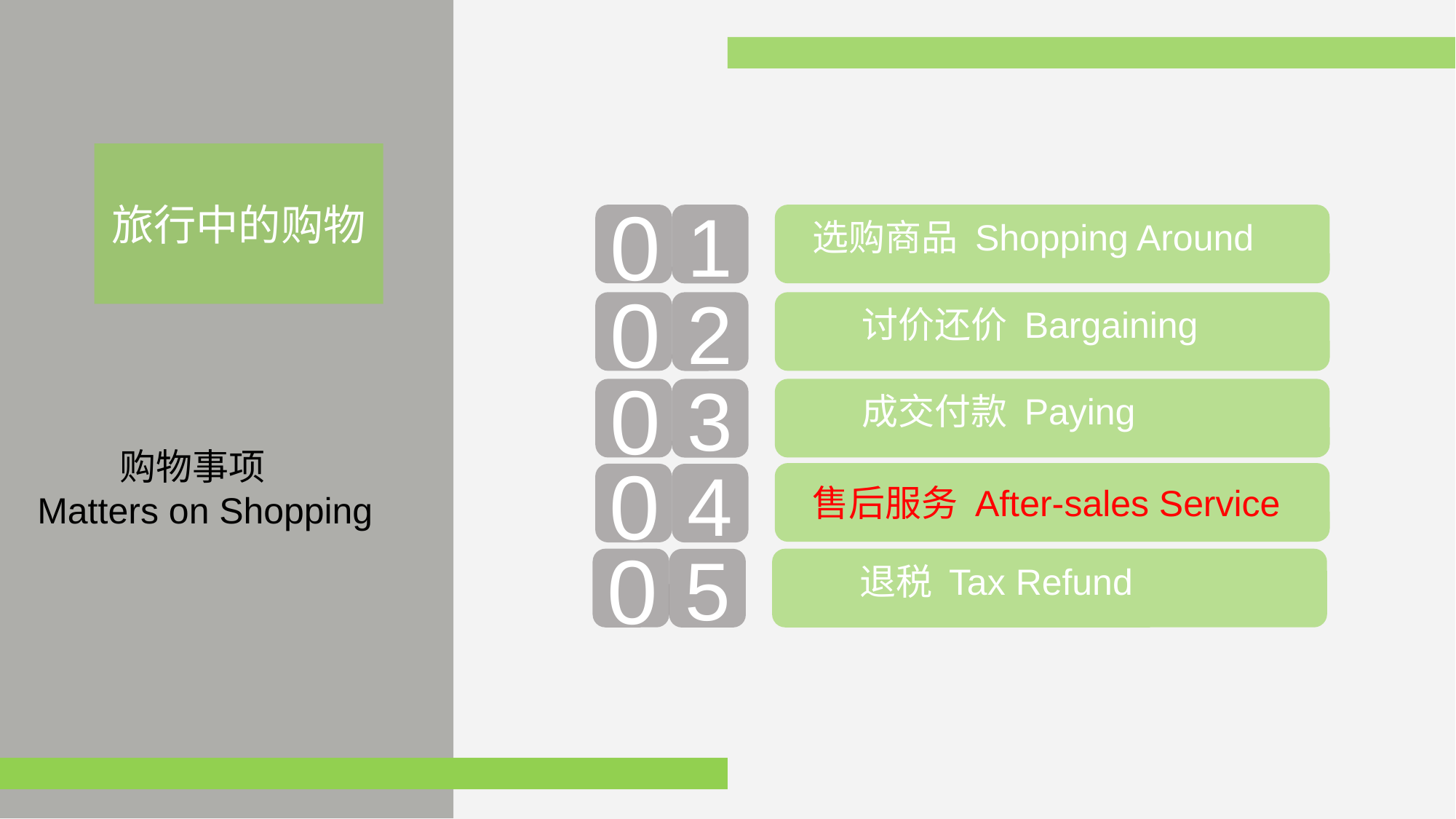

旅行中的购物
         购物事项
Matters on Shopping
0
1

选购商品 Shopping Around
0
2

讨价还价 Bargaining
0
3

成交付款 Paying

0
4
售后服务 After-sales Service
0
5

退税 Tax Refund